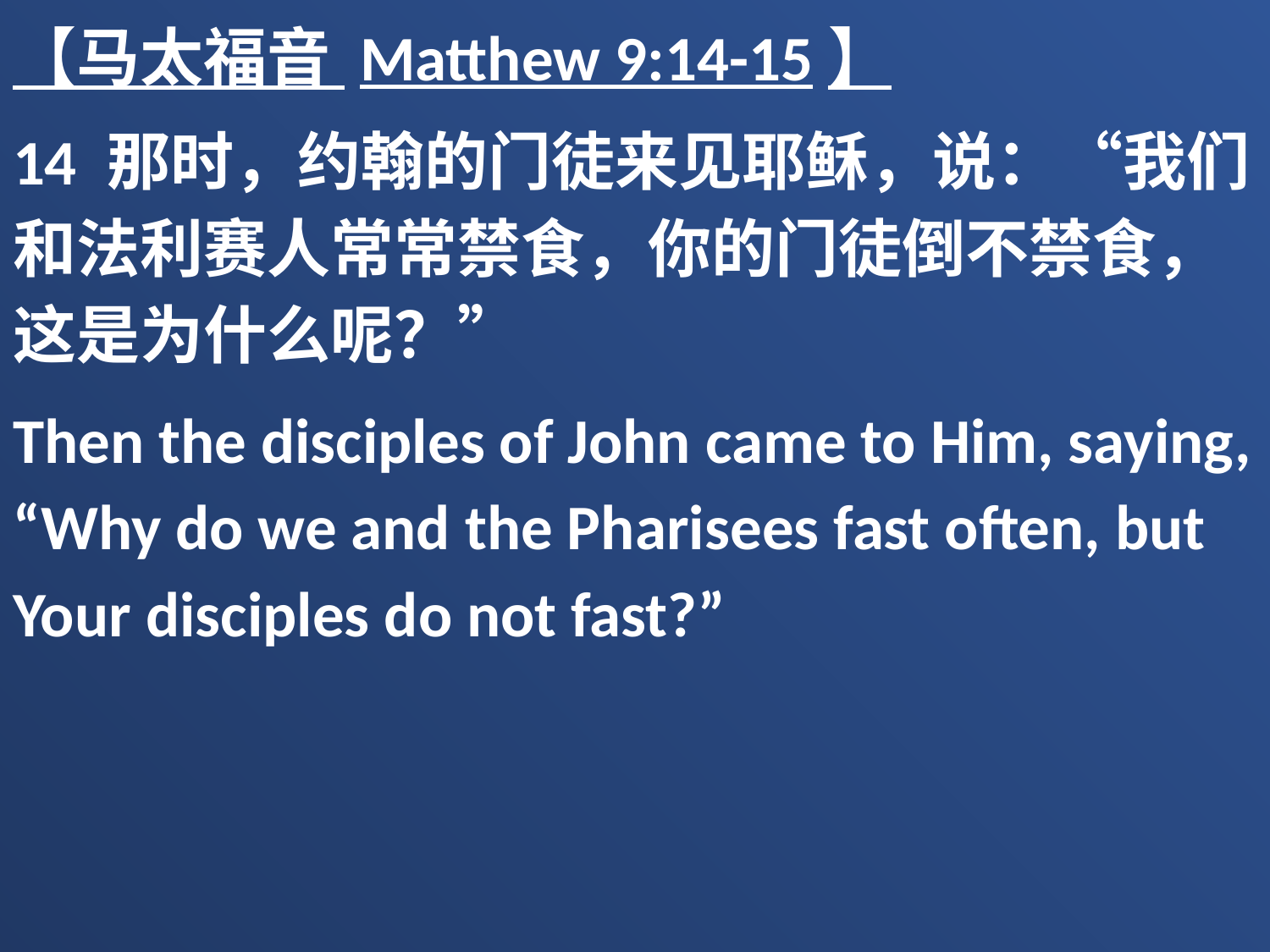

【马太福音 Matthew 9:14-15】
14 那时，约翰的门徒来见耶稣，说：“我们和法利赛人常常禁食，你的门徒倒不禁食，这是为什么呢？”
Then the disciples of John came to Him, saying, “Why do we and the Pharisees fast often, but Your disciples do not fast?”